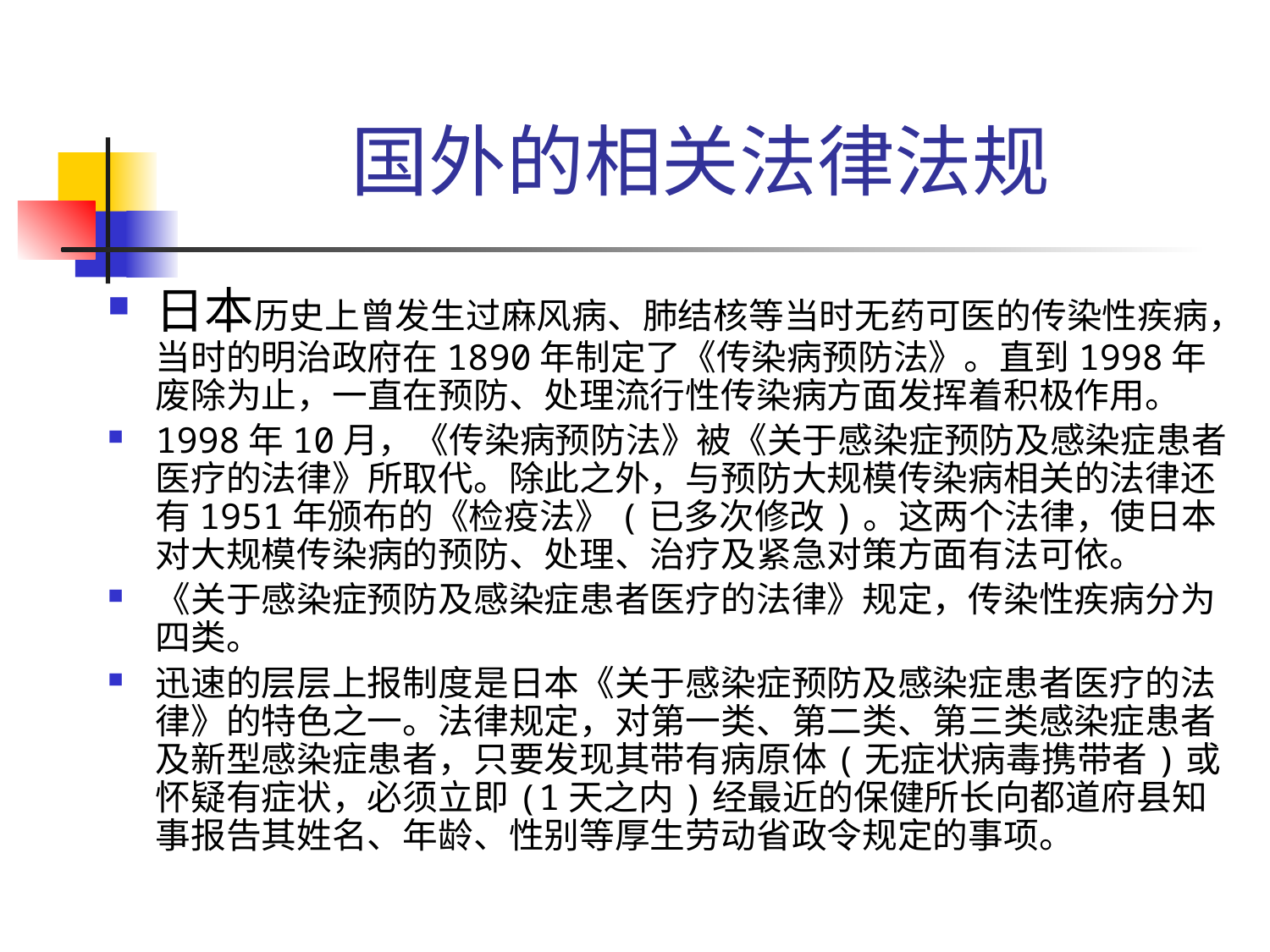

# 国外的相关法律法规
日本历史上曾发生过麻风病、肺结核等当时无药可医的传染性疾病，当时的明治政府在1890年制定了《传染病预防法》。直到1998年废除为止，一直在预防、处理流行性传染病方面发挥着积极作用。
1998年10月，《传染病预防法》被《关于感染症预防及感染症患者医疗的法律》所取代。除此之外，与预防大规模传染病相关的法律还有1951年颁布的《检疫法》(已多次修改)。这两个法律，使日本对大规模传染病的预防、处理、治疗及紧急对策方面有法可依。
《关于感染症预防及感染症患者医疗的法律》规定，传染性疾病分为四类。
迅速的层层上报制度是日本《关于感染症预防及感染症患者医疗的法律》的特色之一。法律规定，对第一类、第二类、第三类感染症患者及新型感染症患者，只要发现其带有病原体(无症状病毒携带者)或怀疑有症状，必须立即(1天之内)经最近的保健所长向都道府县知事报告其姓名、年龄、性别等厚生劳动省政令规定的事项。